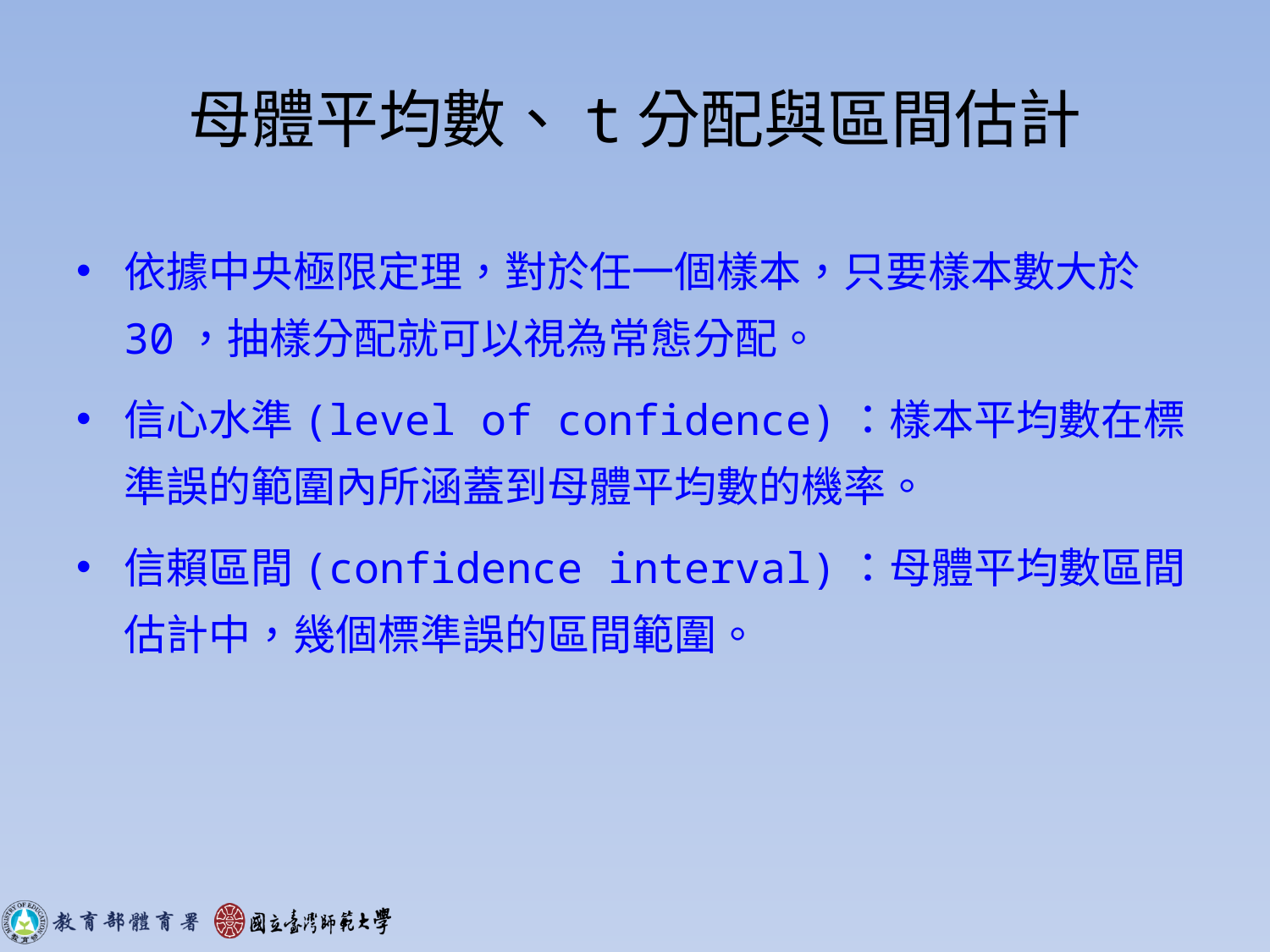

# 母體平均數、t分配與區間估計
依據中央極限定理，對於任一個樣本，只要樣本數大於30，抽樣分配就可以視為常態分配。
信心水準(level of confidence)：樣本平均數在標準誤的範圍內所涵蓋到母體平均數的機率。
信賴區間(confidence interval)：母體平均數區間估計中，幾個標準誤的區間範圍。